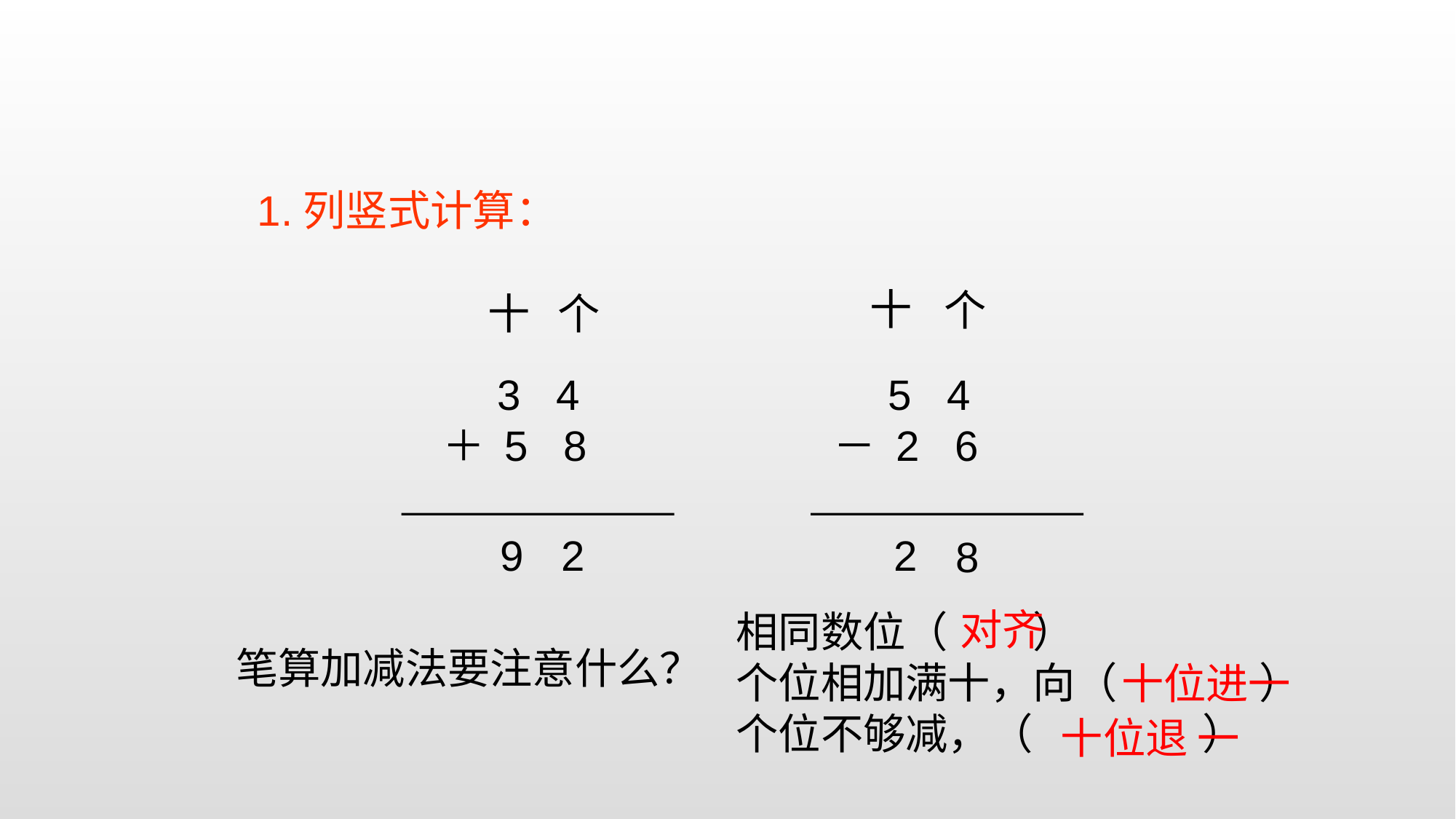

1.列竖式计算：
十
个
十
个
    3   4
＋ 5   8

    5   4
－ 2   6

9
2
2
 8
 对齐
相同数位（         ）
个位相加满十，向（               ）
个位不够减，（                  ）

笔算加减法要注意什么？
 十位进一
 十位退 一